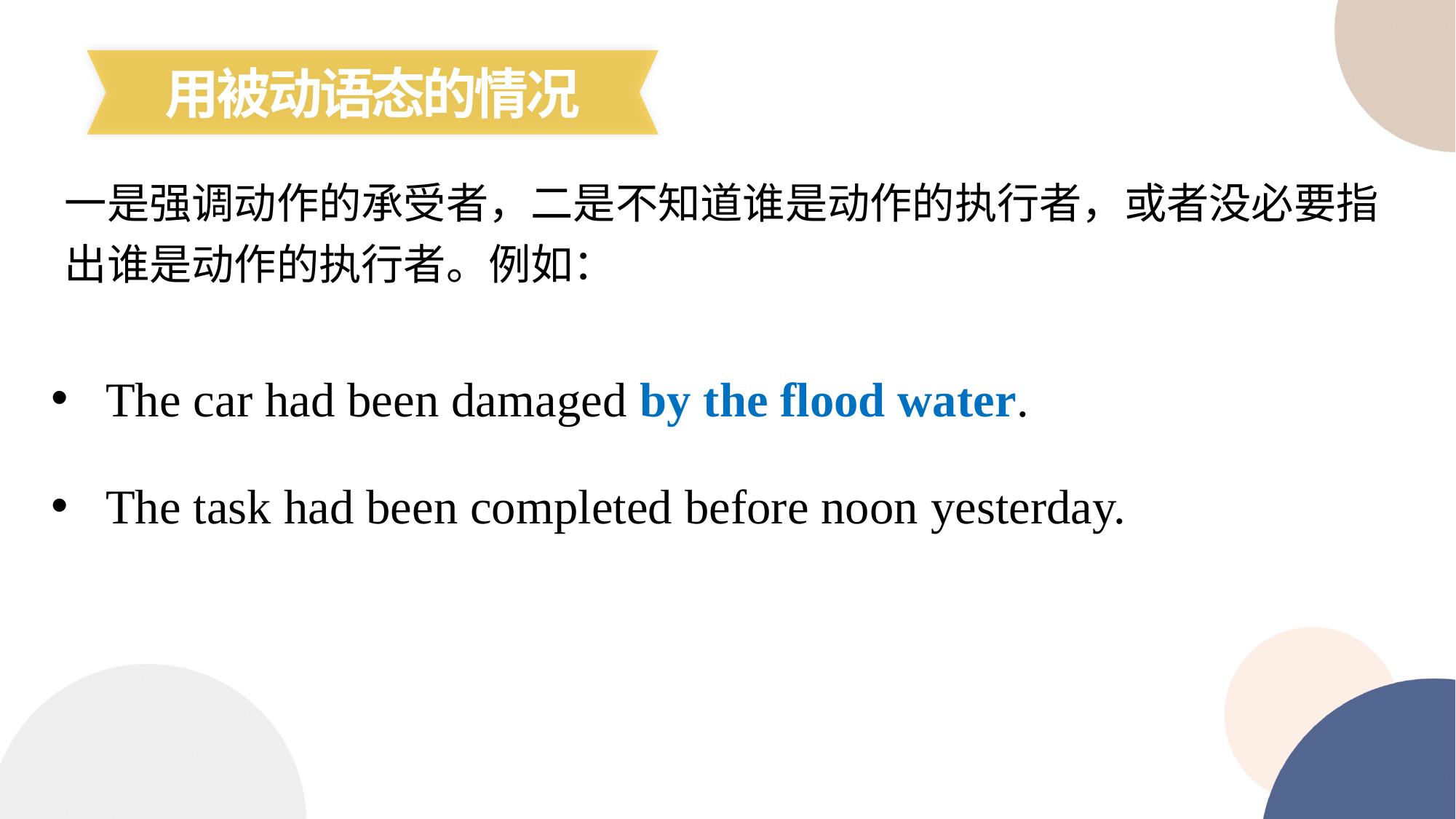

用被动语态的情况
一是强调动作的承受者，二是不知道谁是动作的执行者，或者没必要指出谁是动作的执行者。例如：
The car had been damaged by the flood water.
The task had been completed before noon yesterday.